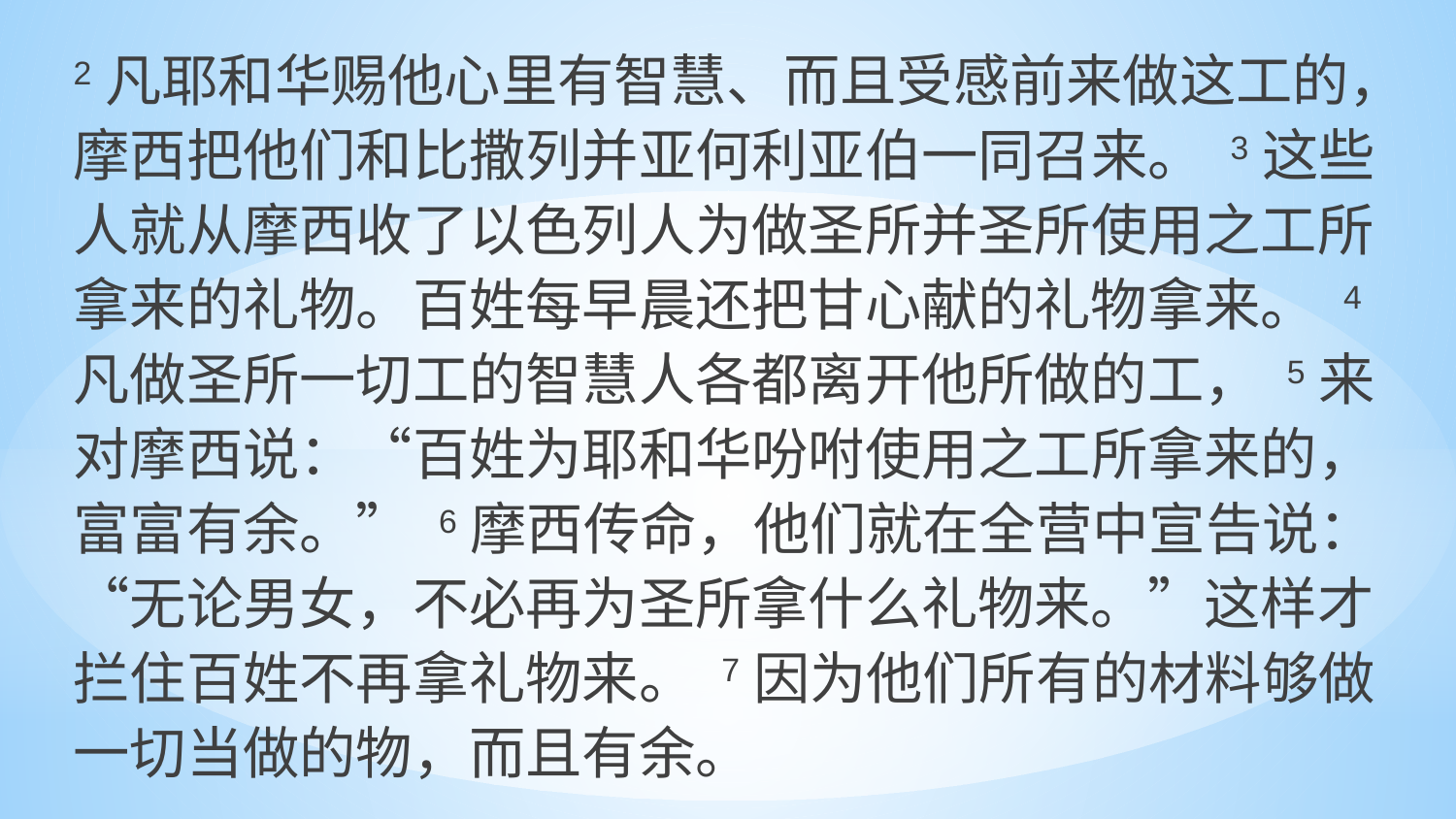

2凡耶和华赐他心里有智慧、而且受感前来做这工的，摩西把他们和比撒列并亚何利亚伯一同召来。 3这些人就从摩西收了以色列人为做圣所并圣所使用之工所拿来的礼物。百姓每早晨还把甘心献的礼物拿来。 4凡做圣所一切工的智慧人各都离开他所做的工， 5来对摩西说：“百姓为耶和华吩咐使用之工所拿来的，富富有余。” 6摩西传命，他们就在全营中宣告说：“无论男女，不必再为圣所拿什么礼物来。”这样才拦住百姓不再拿礼物来。 7因为他们所有的材料够做一切当做的物，而且有余。